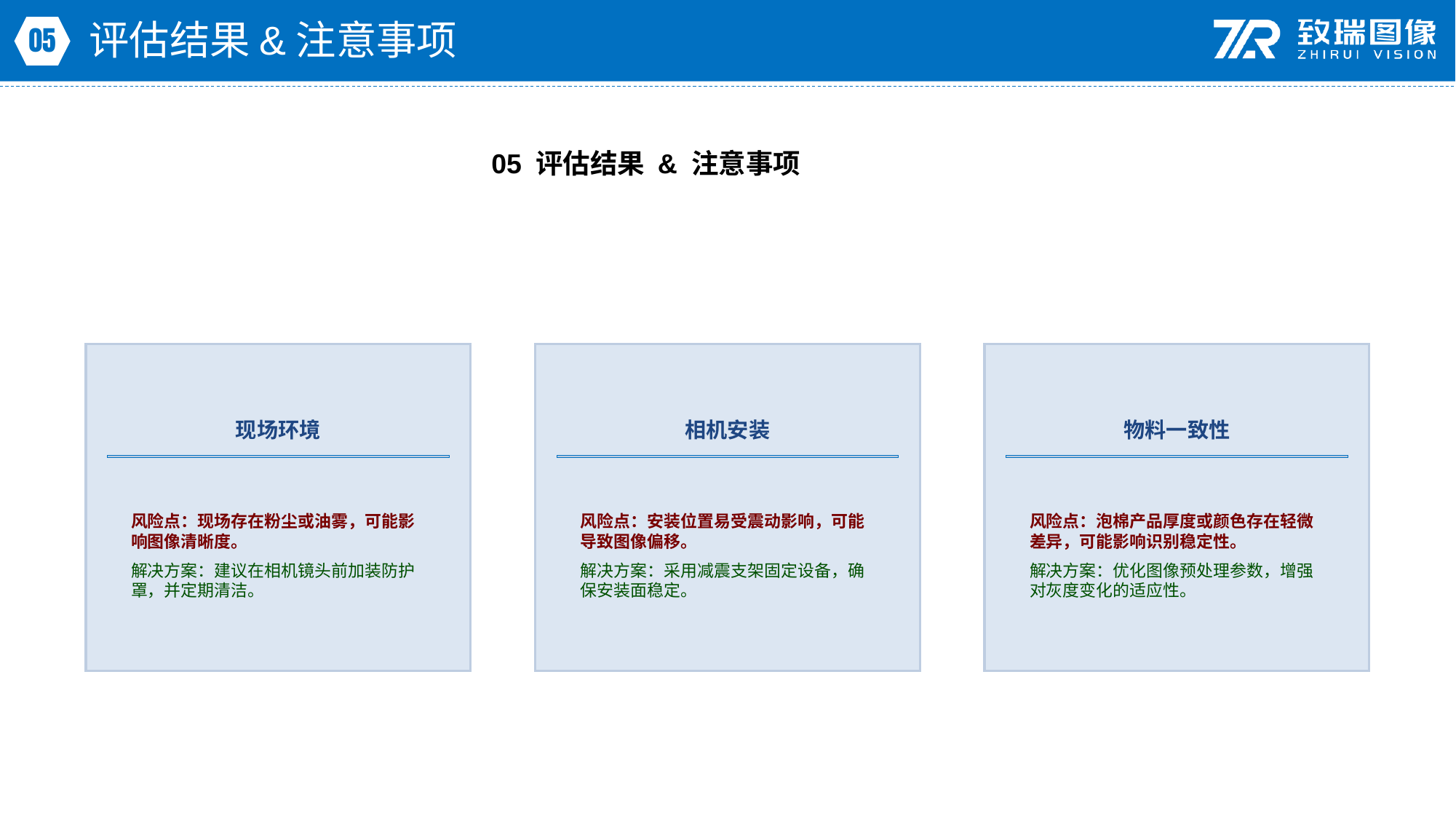

评估结果&注意事项
05

05 评估结果 & 注意事项

现场环境

相机安装

物料一致性

风险点：现场存在粉尘或油雾，可能影响图像清晰度。
解决方案：建议在相机镜头前加装防护罩，并定期清洁。

风险点：安装位置易受震动影响，可能导致图像偏移。
解决方案：采用减震支架固定设备，确保安装面稳定。

风险点：泡棉产品厚度或颜色存在轻微差异，可能影响识别稳定性。
解决方案：优化图像预处理参数，增强对灰度变化的适应性。